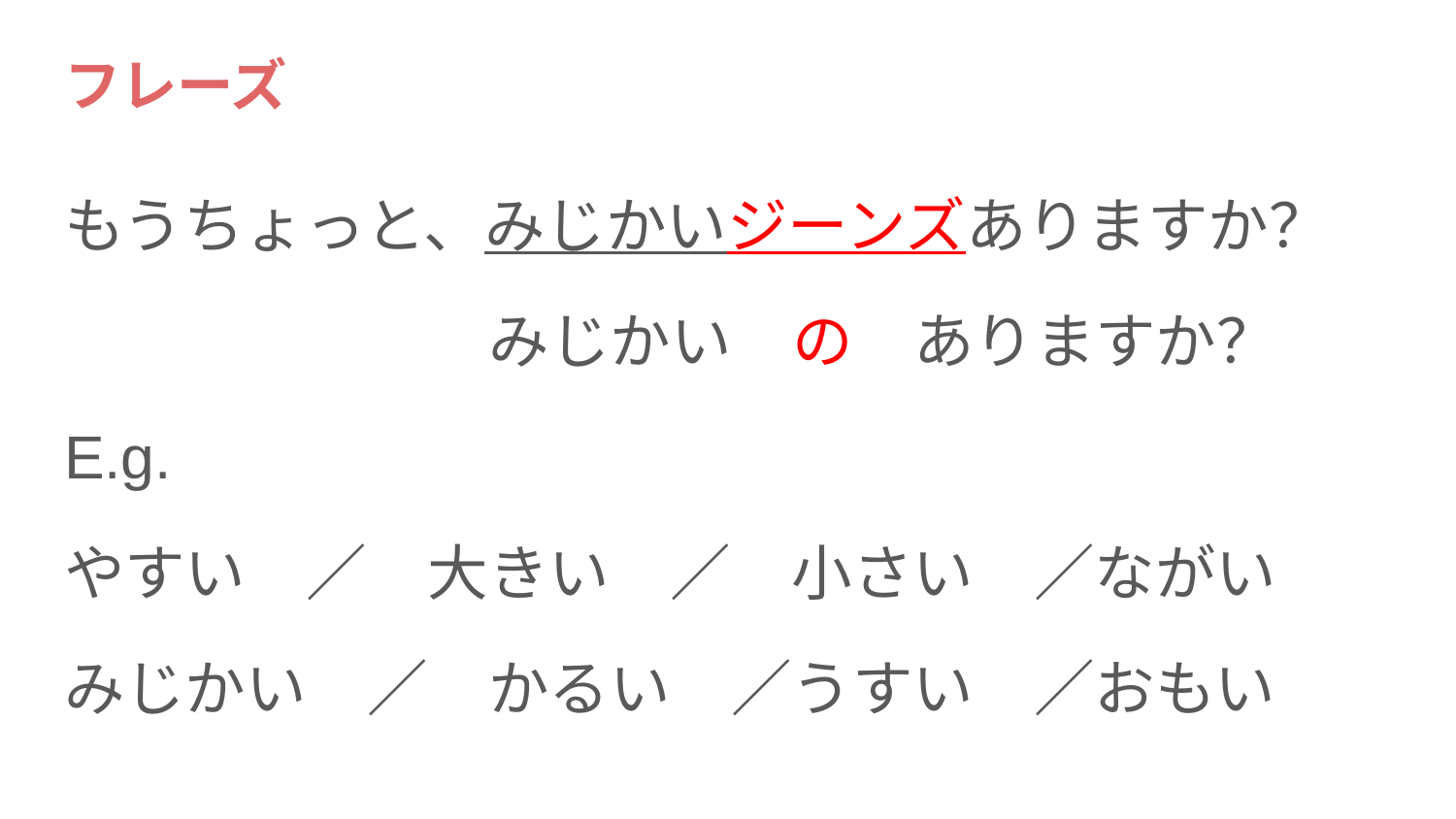

# フレーズ
もうちょっと、みじかいジーンズありますか？
　　　　　　　みじかい　の　ありますか？
E.g.
やすい　／　大きい　／　小さい　／ながい
みじかい　／　かるい　／うすい　／おもい